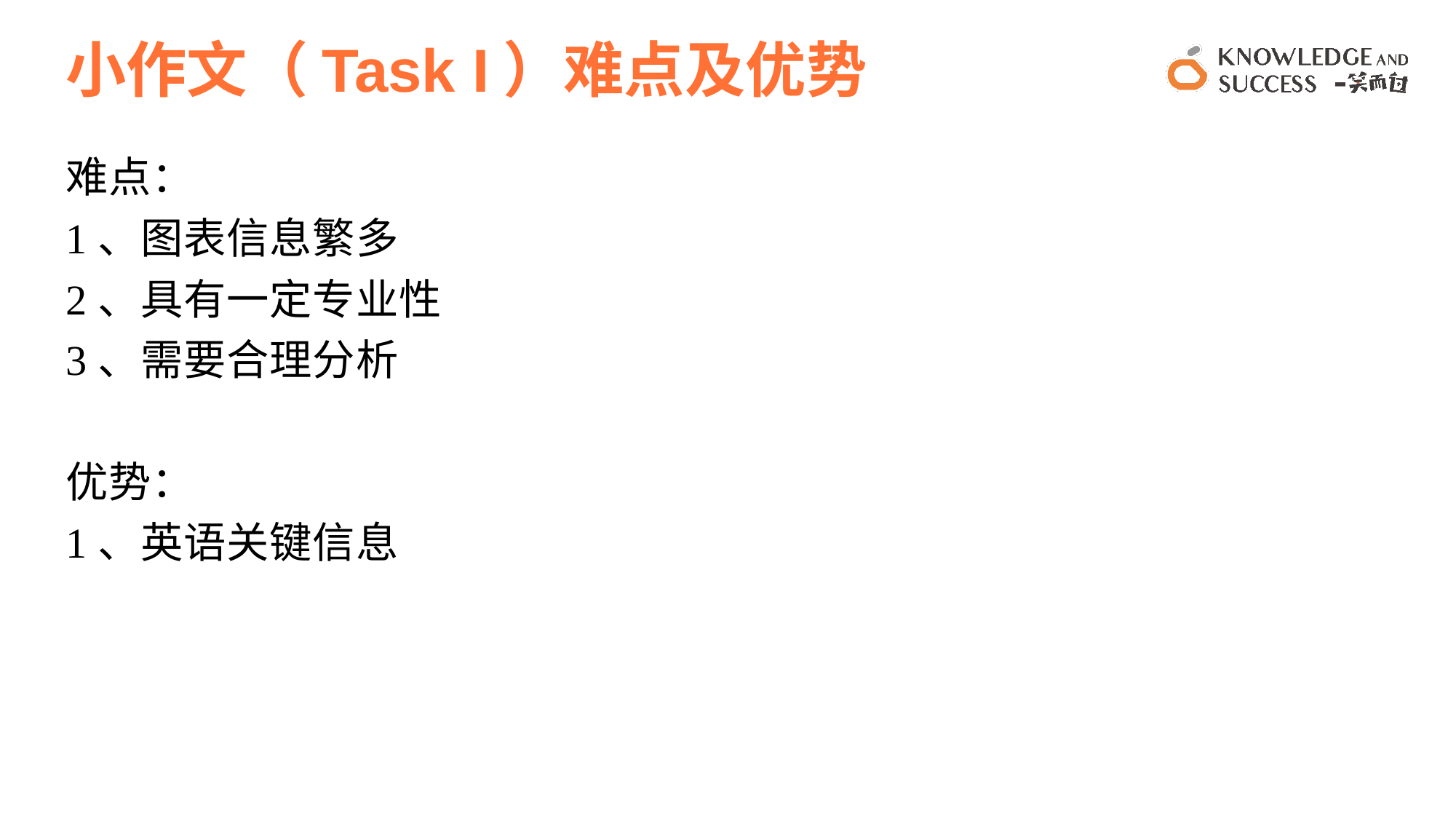

# 小作文（Task I）难点及优势
难点：
1、图表信息繁多
2、具有一定专业性
3、需要合理分析

优势：
1、英语关键信息

9